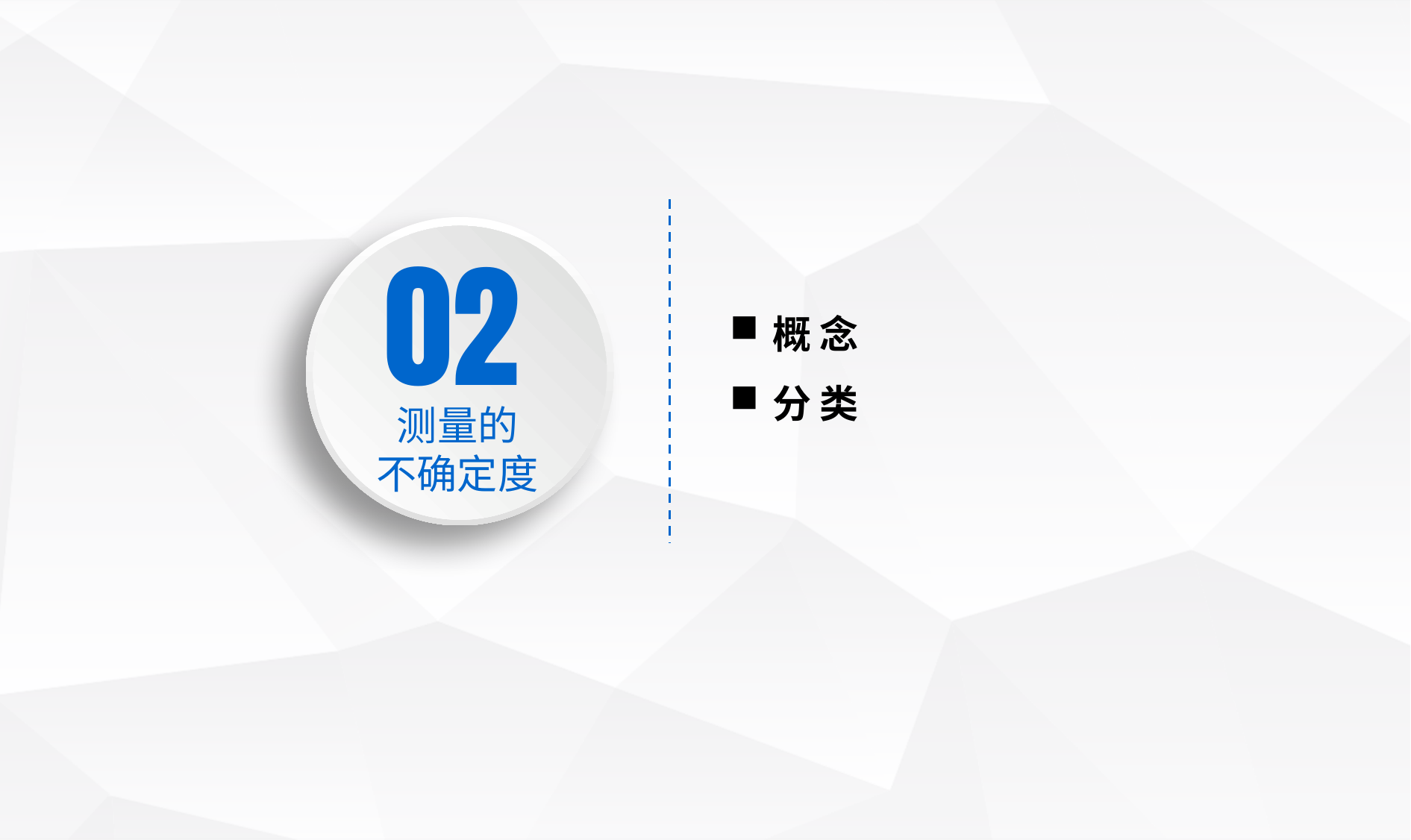

02
概 念
分 类

测量的
不确定度